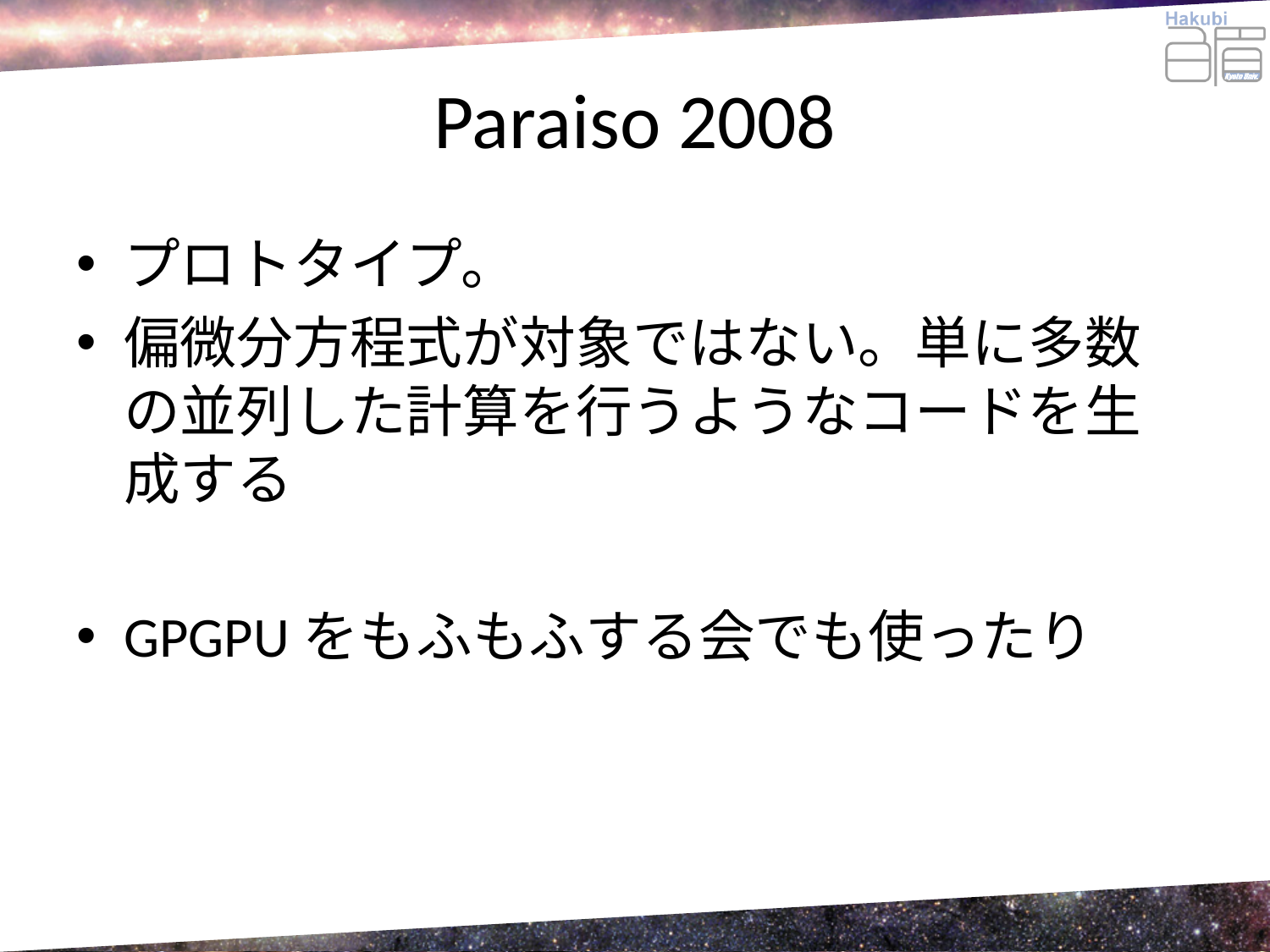

# Paraiso 2008
プロトタイプ。
偏微分方程式が対象ではない。単に多数の並列した計算を行うようなコードを生成する

GPGPUをもふもふする会でも使ったり